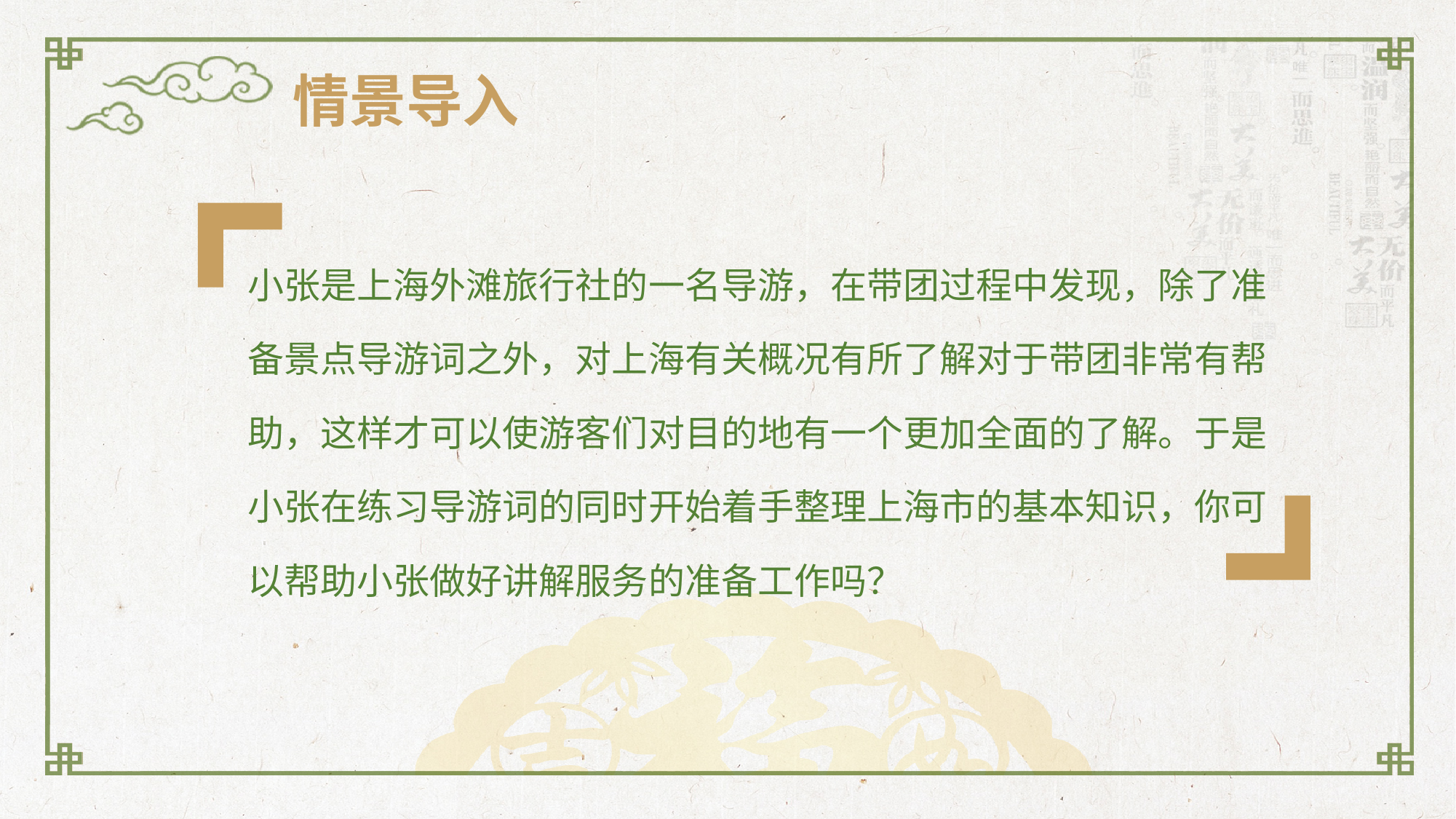

# 情景导入

小张是上海外滩旅行社的一名导游，在带团过程中发现，除了准备景点导游词之外，对上海有关概况有所了解对于带团非常有帮助，这样才可以使游客们对目的地有一个更加全面的了解。于是小张在练习导游词的同时开始着手整理上海市的基本知识，你可以帮助小张做好讲解服务的准备工作吗？